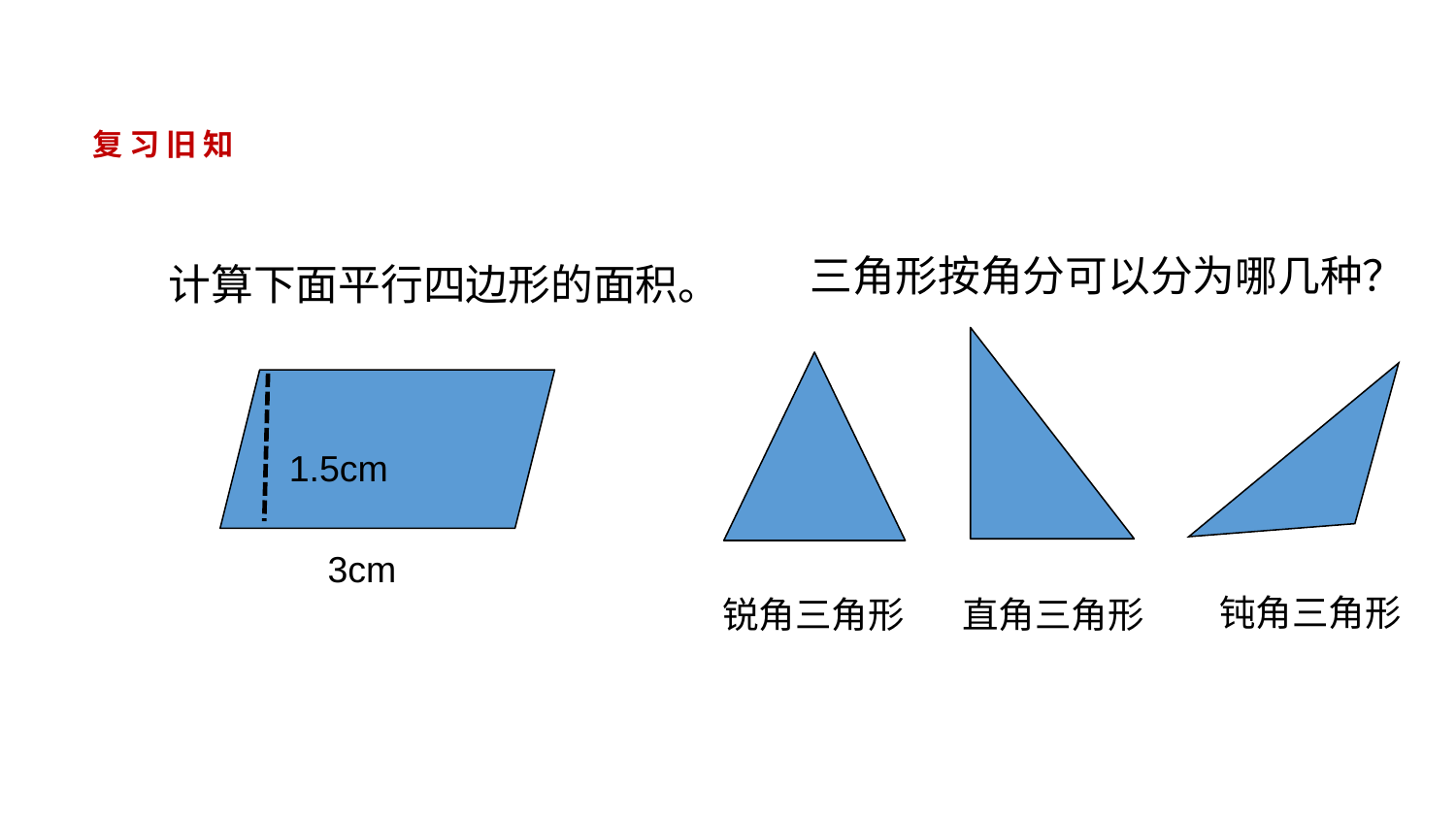

复 习 旧 知
三角形按角分可以分为哪几种？
计算下面平行四边形的面积。

1.5cm
3cm
钝角三角形
锐角三角形
直角三角形